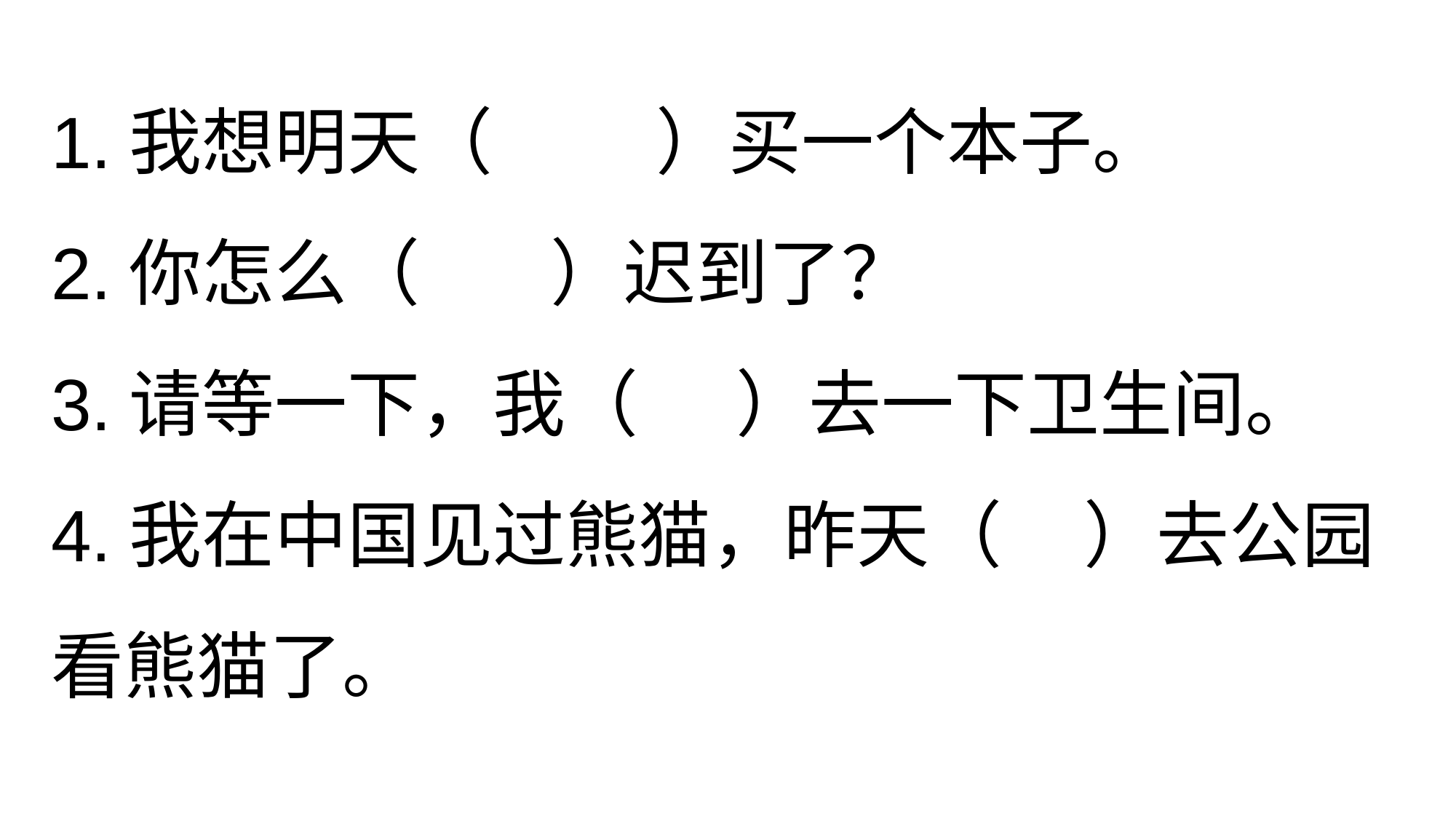

1.我想明天（          ）买一个本子。
2.你怎么（        ）迟到了？
3.请等一下，我（      ）去一下卫生间。
4.我在中国见过熊猫，昨天（     ）去公园看熊猫了。